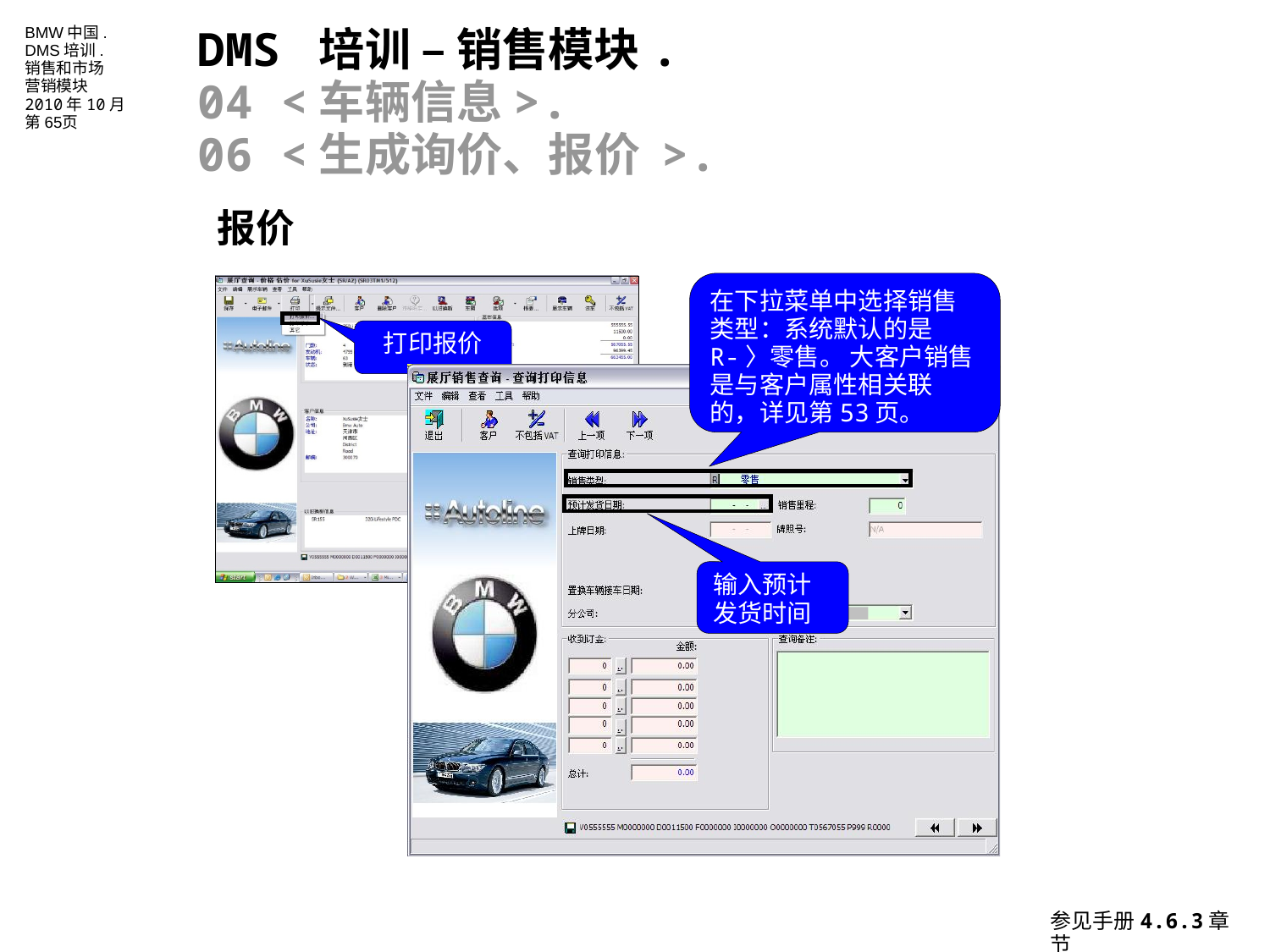

DMS 培训 – 销售模块.
04 <车辆信息>.
06 <生成询价、报价 >.
报价
在下拉菜单中选择销售类型：系统默认的是R-〉零售。 大客户销售是与客户属性相关联的，详见第53页。

打印报价

输入预计发货时间
参见手册4.6.3章节